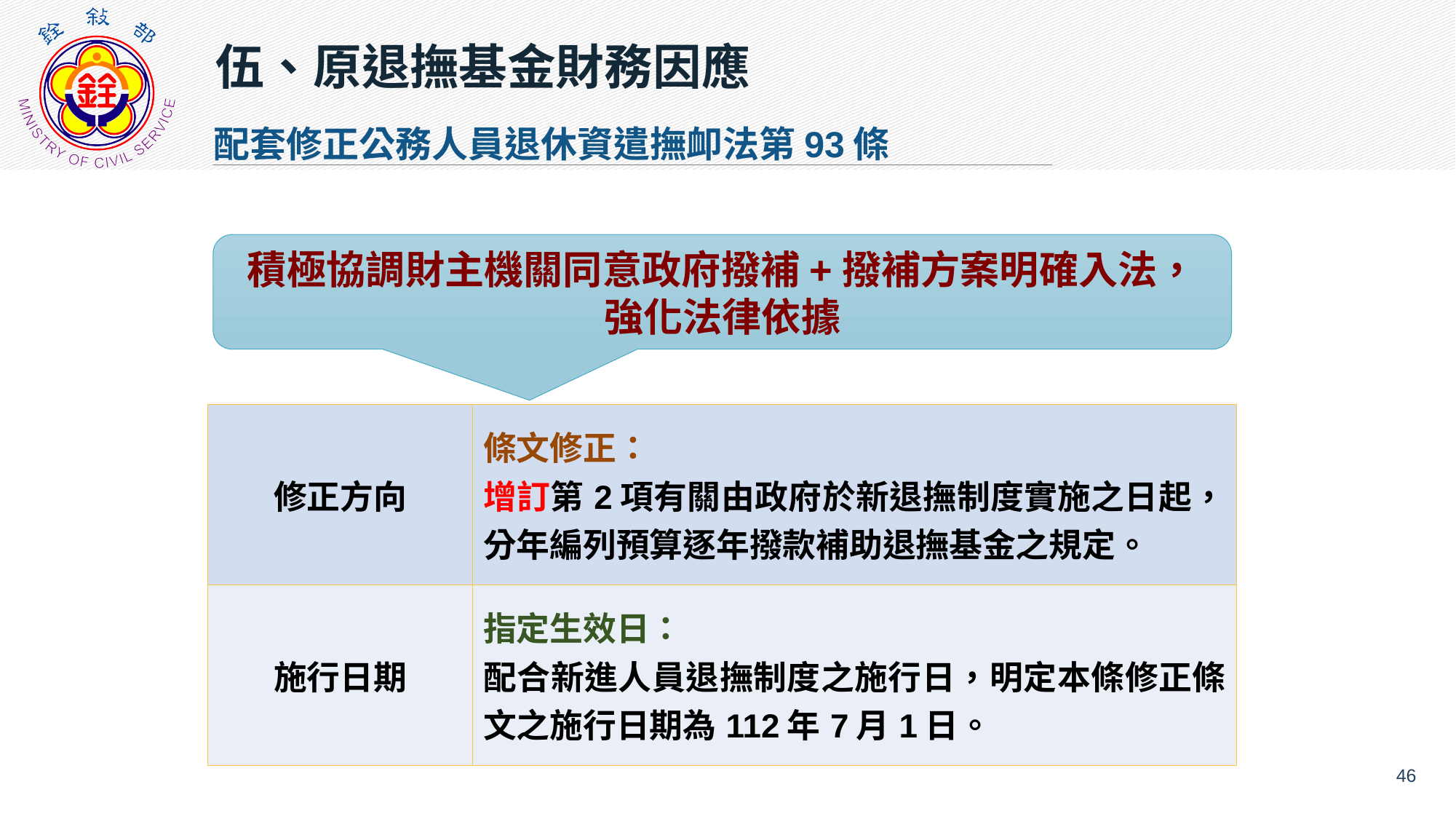

伍、原退撫基金財務因應
配套修正公務人員退休資遣撫卹法第93條
積極協調財主機關同意政府撥補+撥補方案明確入法，強化法律依據
| 修正方向 | 條文修正： 增訂第2項有關由政府於新退撫制度實施之日起，分年編列預算逐年撥款補助退撫基金之規定。 |
| --- | --- |
| 施行日期 | 指定生效日： 配合新進人員退撫制度之施行日，明定本條修正條文之施行日期為112年7月1日。 |